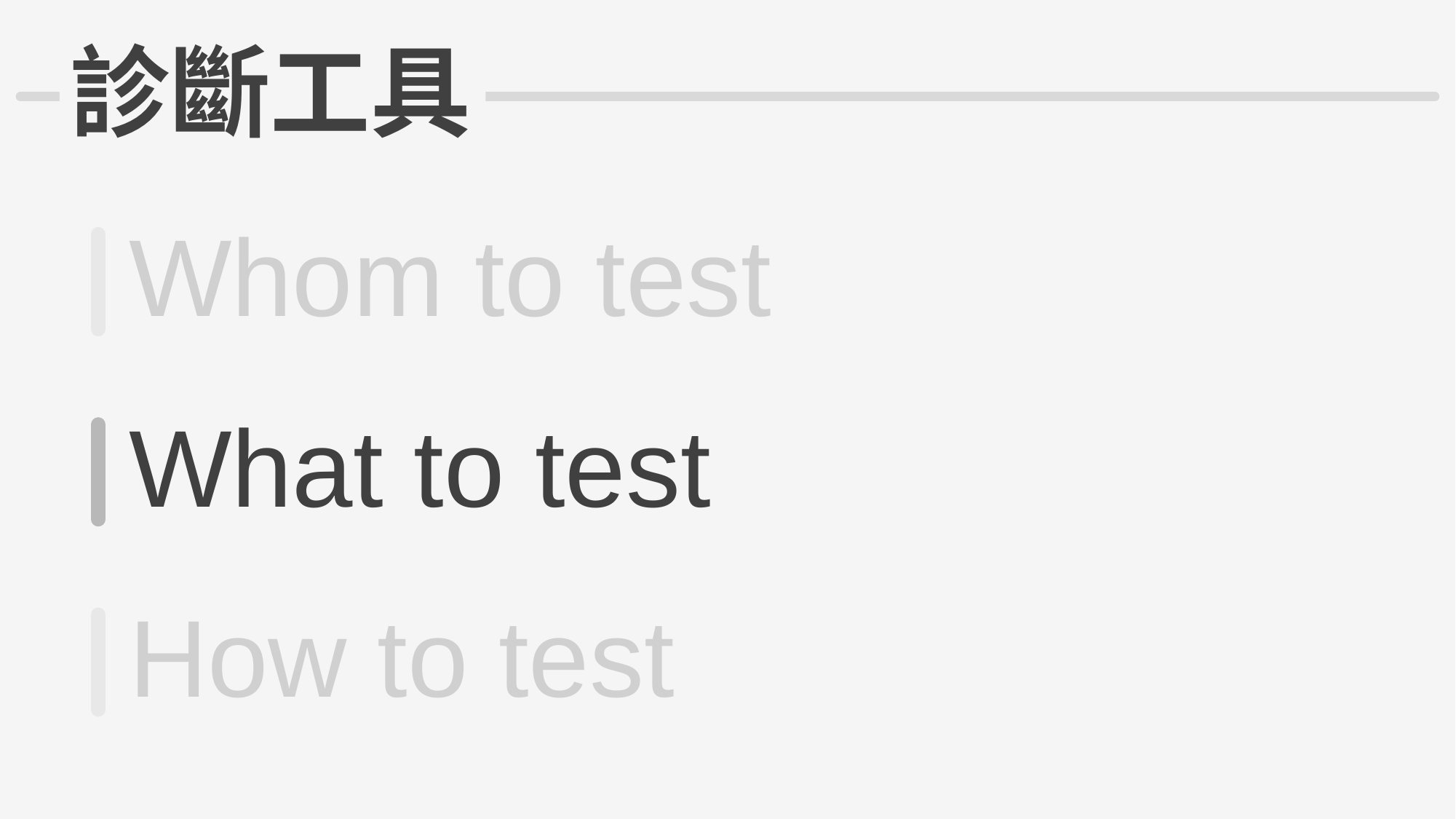

# 診斷工具

Whom to test
What to test

How to test